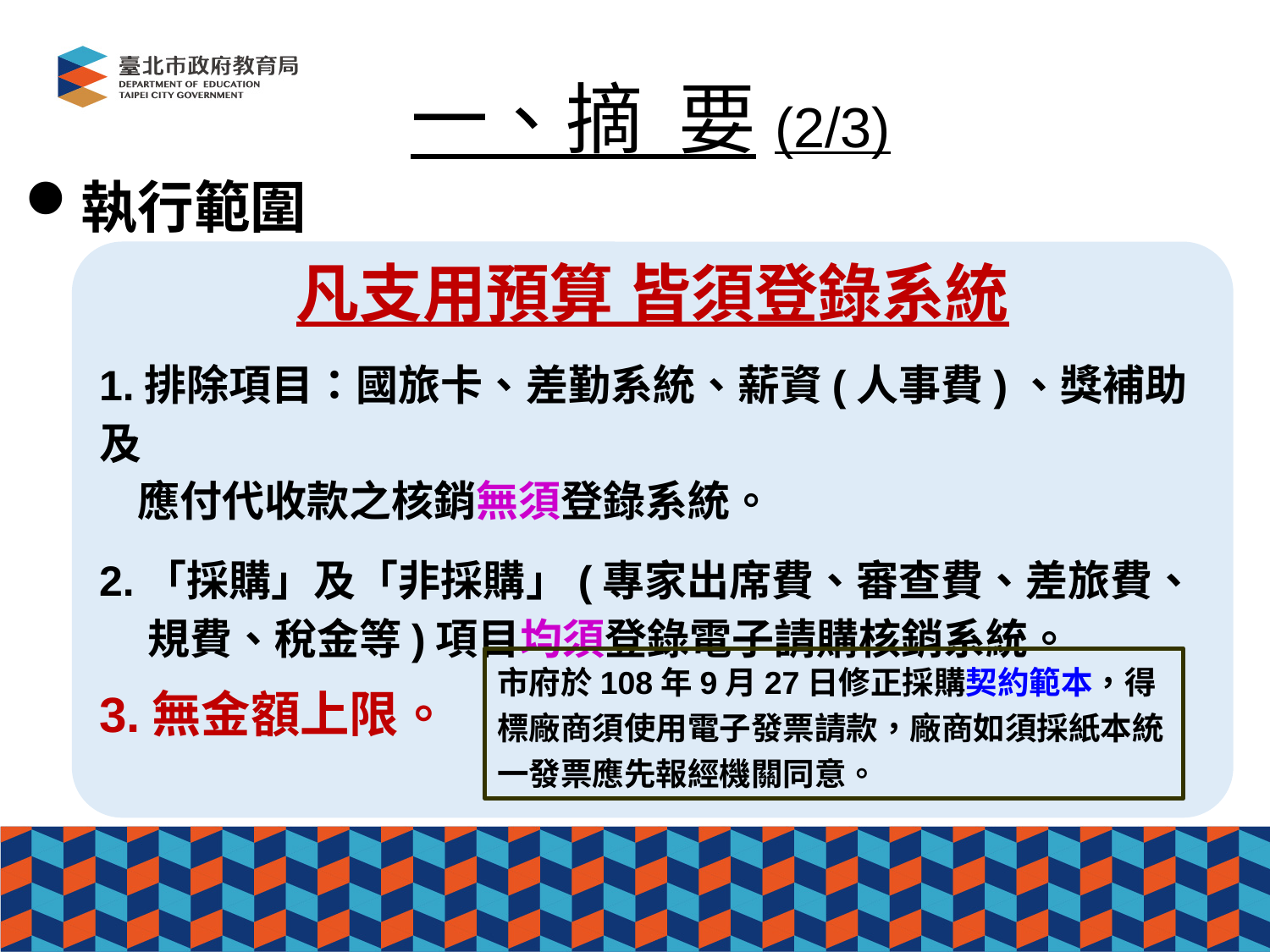

# 一、摘  要(2/3)
執行範圍

凡支用預算 皆須登錄系統
1.排除項目：國旅卡、差勤系統、薪資(人事費)、獎補助及
   應付代收款之核銷無須登錄系統。
2.「採購」及「非採購」(專家出席費、審查費、差旅費、
    規費、稅金等)項目均須登錄電子請購核銷系統。
3.無金額上限。
市府於108年9月27日修正採購契約範本，得標廠商須使用電子發票請款，廠商如須採紙本統一發票應先報經機關同意。